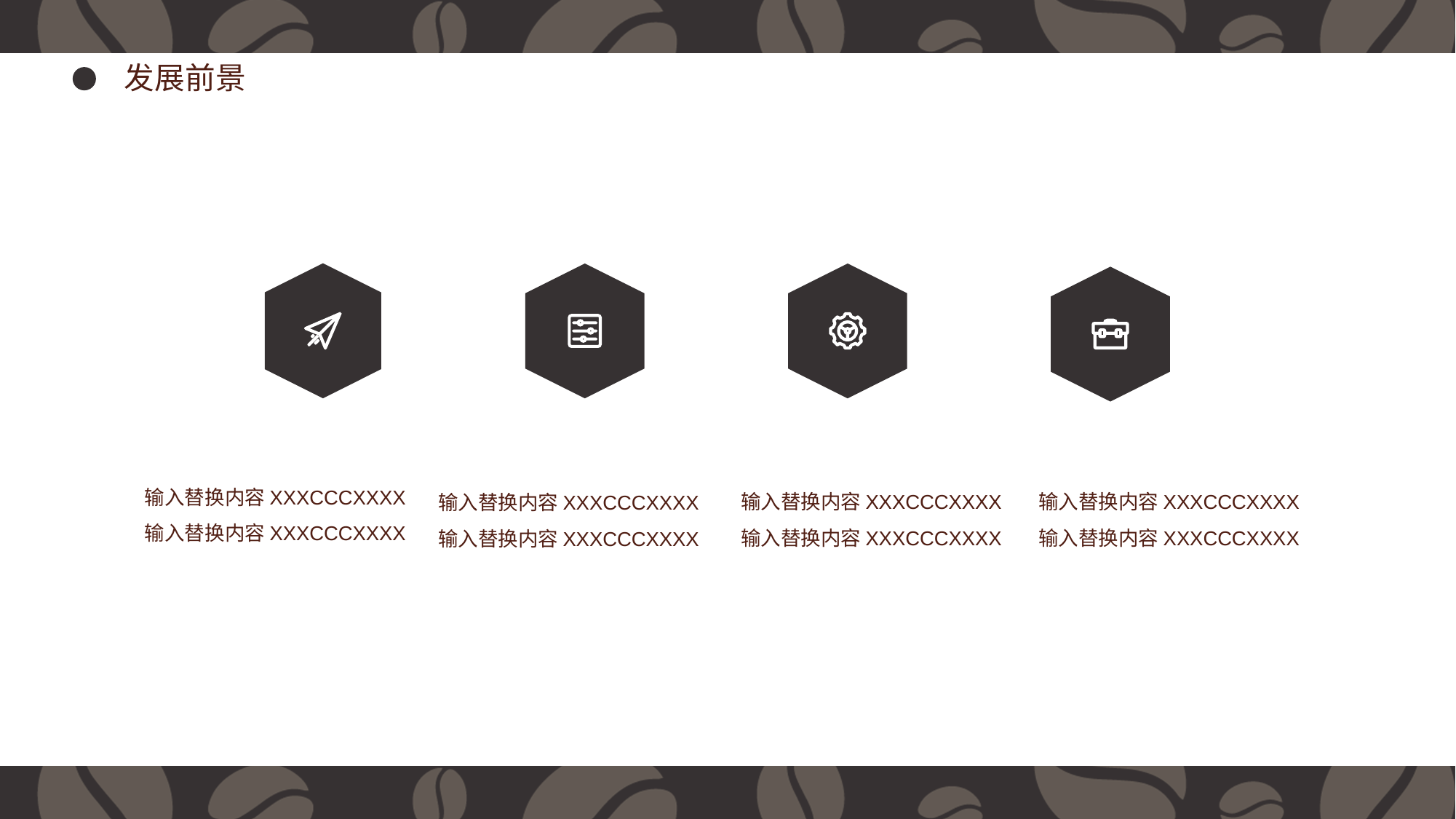

发展前景

输入替换内容XXXCCCXXXX
输入替换内容XXXCCCXXXX
输入替换内容XXXCCCXXXX
输入替换内容XXXCCCXXXX
输入替换内容XXXCCCXXXX
输入替换内容XXXCCCXXXX
输入替换内容XXXCCCXXXX
输入替换内容XXXCCCXXXX